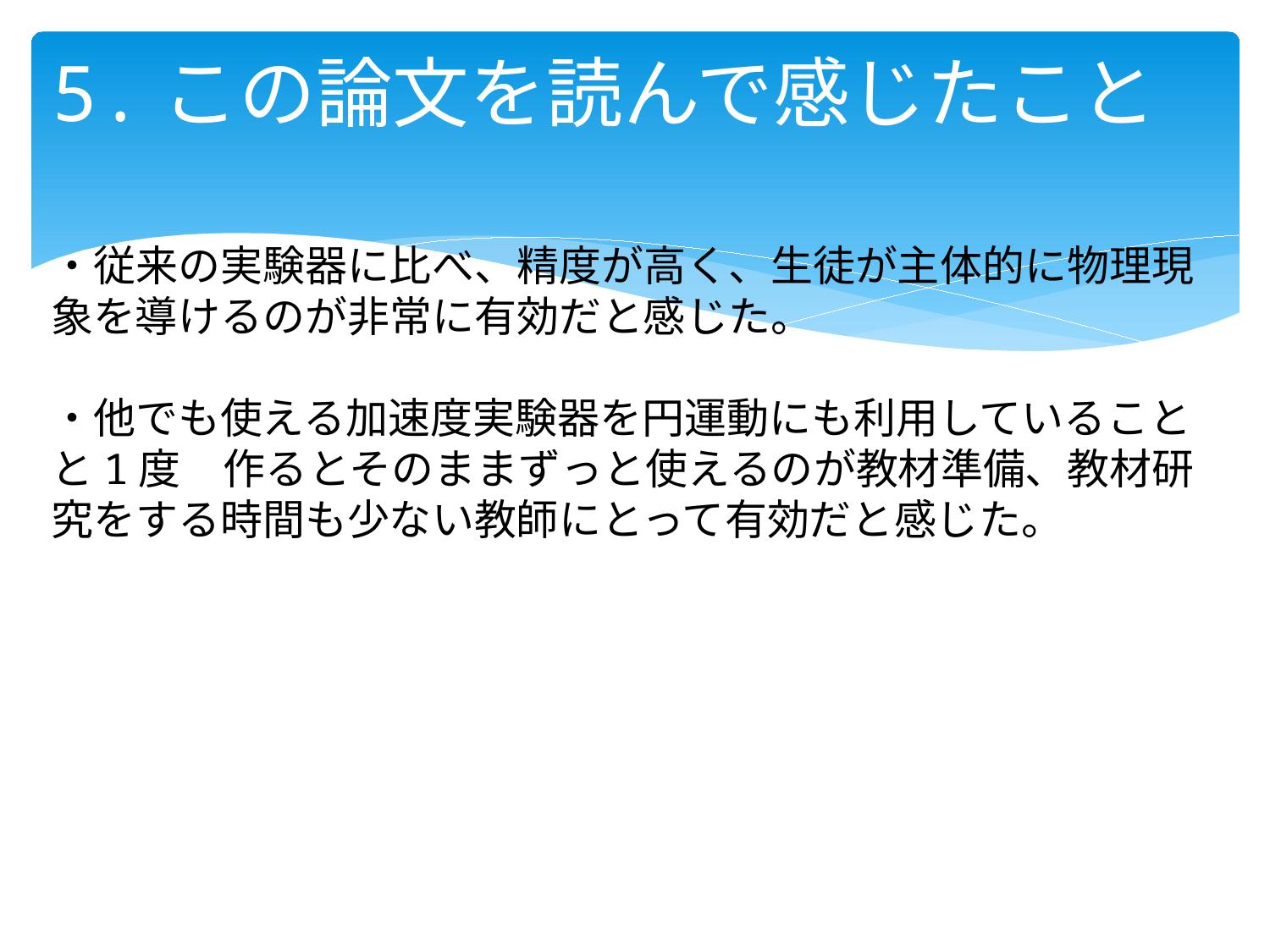

# 5.この論文を読んで感じたこと

・従来の実験器に比べ、精度が高く、生徒が主体的に物理現象を導けるのが非常に有効だと感じた。

・他でも使える加速度実験器を円運動にも利用していることと1度　作るとそのままずっと使えるのが教材準備、教材研究をする時間も少ない教師にとって有効だと感じた。